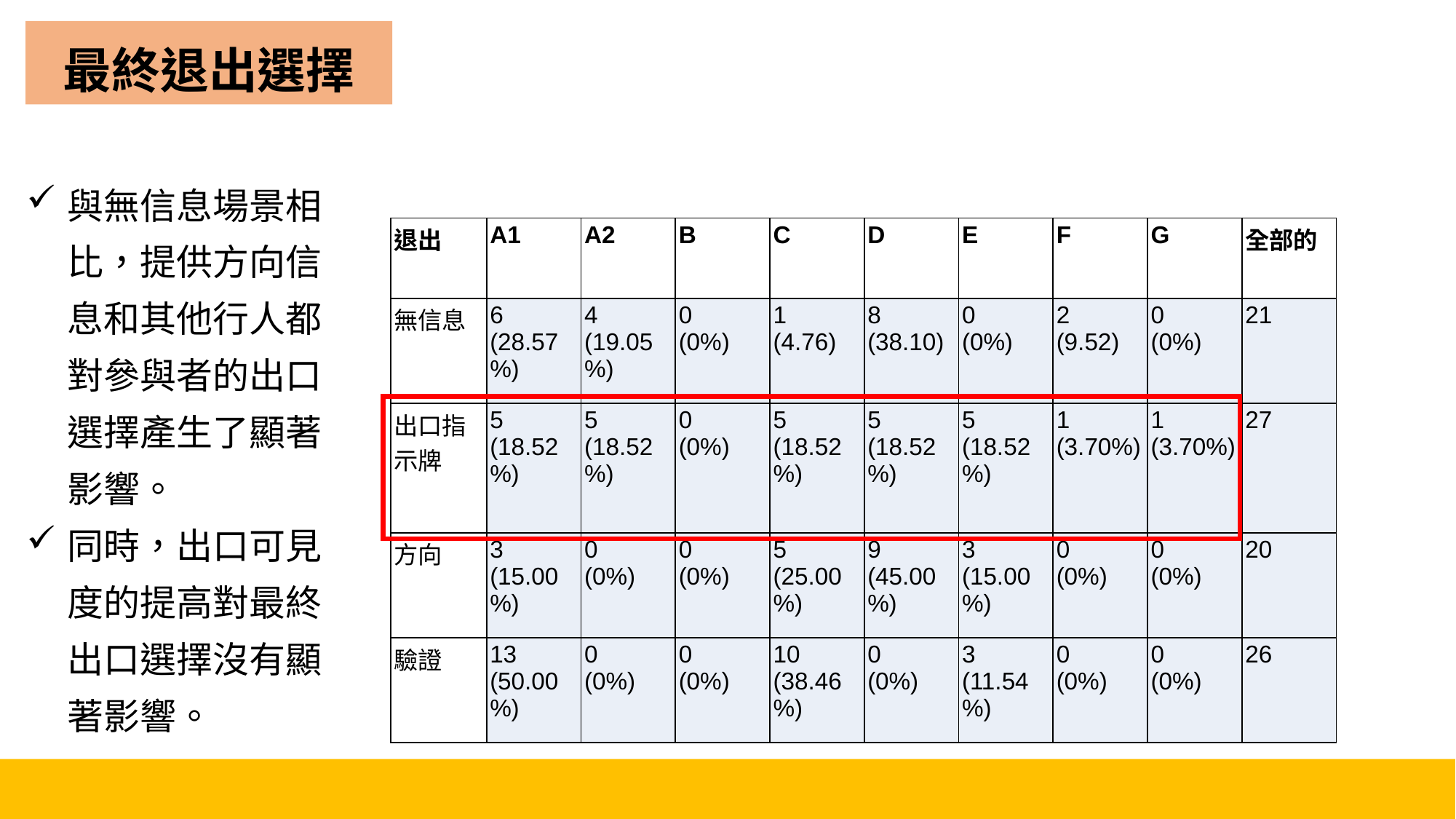

# 最終退出選擇
與無信息場景相比，提供方向信息和其他行人都對參與者的出口選擇產生了顯著影響。
同時，出口可見度的提高對最終出口選擇沒有顯著影響。
| 退出 | A1 | A2 | B | C | D | E | F | G | 全部的 |
| --- | --- | --- | --- | --- | --- | --- | --- | --- | --- |
| 無信息 | 6 (28.57%) | 4 (19.05%) | 0 (0%) | 1 (4.76) | 8 (38.10) | 0 (0%) | 2 (9.52) | 0 (0%) | 21 |
| 出口指示牌 | 5 (18.52%) | 5 (18.52%) | 0 (0%) | 5 (18.52%) | 5 (18.52%) | 5 (18.52%) | 1 (3.70%) | 1 (3.70%) | 27 |
| 方向 | 3 (15.00%) | 0 (0%) | 0 (0%) | 5 (25.00%) | 9 (45.00%) | 3 (15.00%) | 0 (0%) | 0 (0%) | 20 |
| 驗證 | 13 (50.00%) | 0 (0%) | 0 (0%) | 10 (38.46%) | 0 (0%) | 3 (11.54%) | 0 (0%) | 0 (0%) | 26 |

25